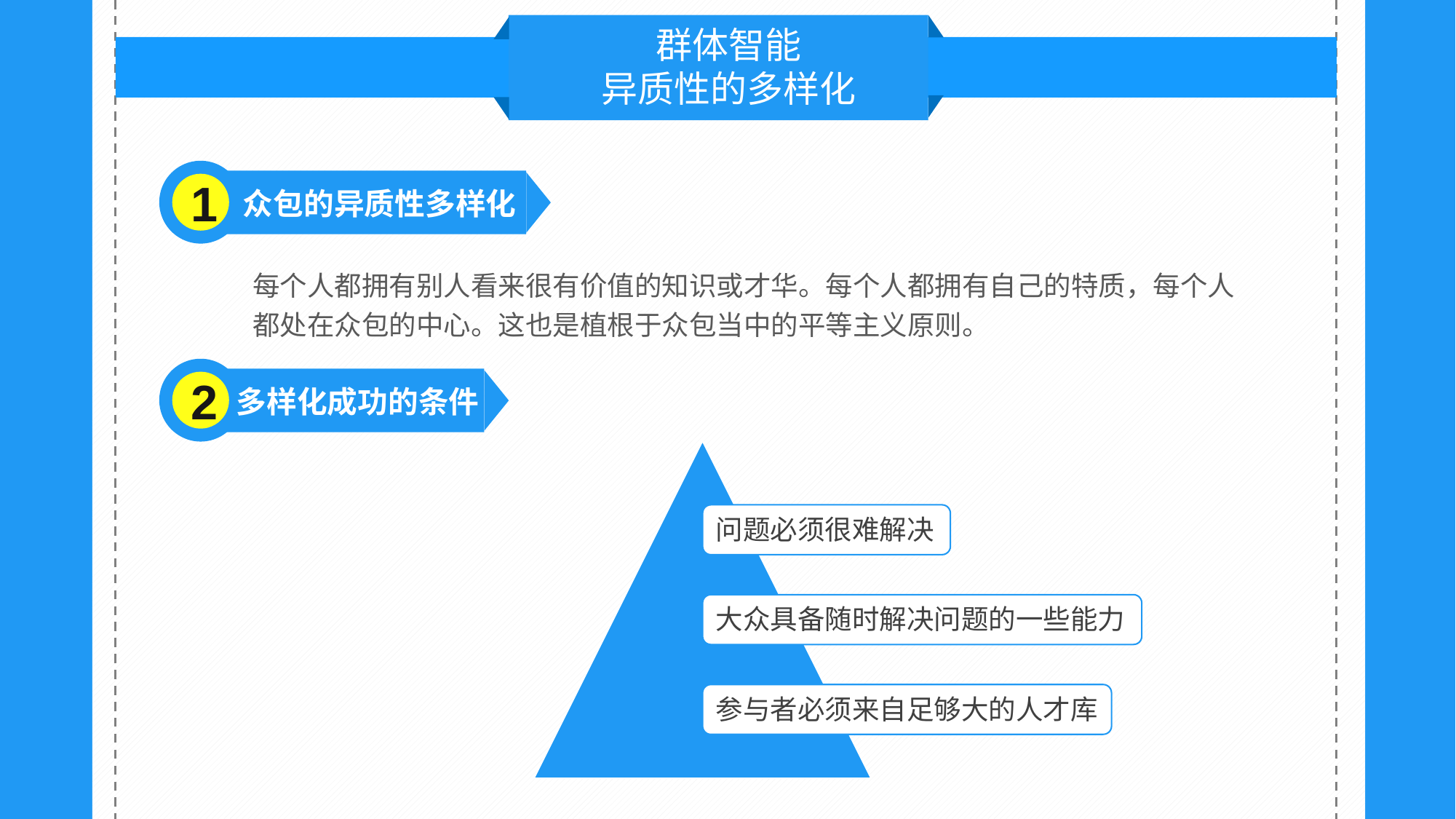

群体智能
异质性的多样化

1
众包的异质性多样化

每个人都拥有别人看来很有价值的知识或才华。每个人都拥有自己的特质，每个人都处在众包的中心。这也是植根于众包当中的平等主义原则。

2
多样化成功的条件

问题必须很难解决

大众具备随时解决问题的一些能力

参与者必须来自足够大的人才库